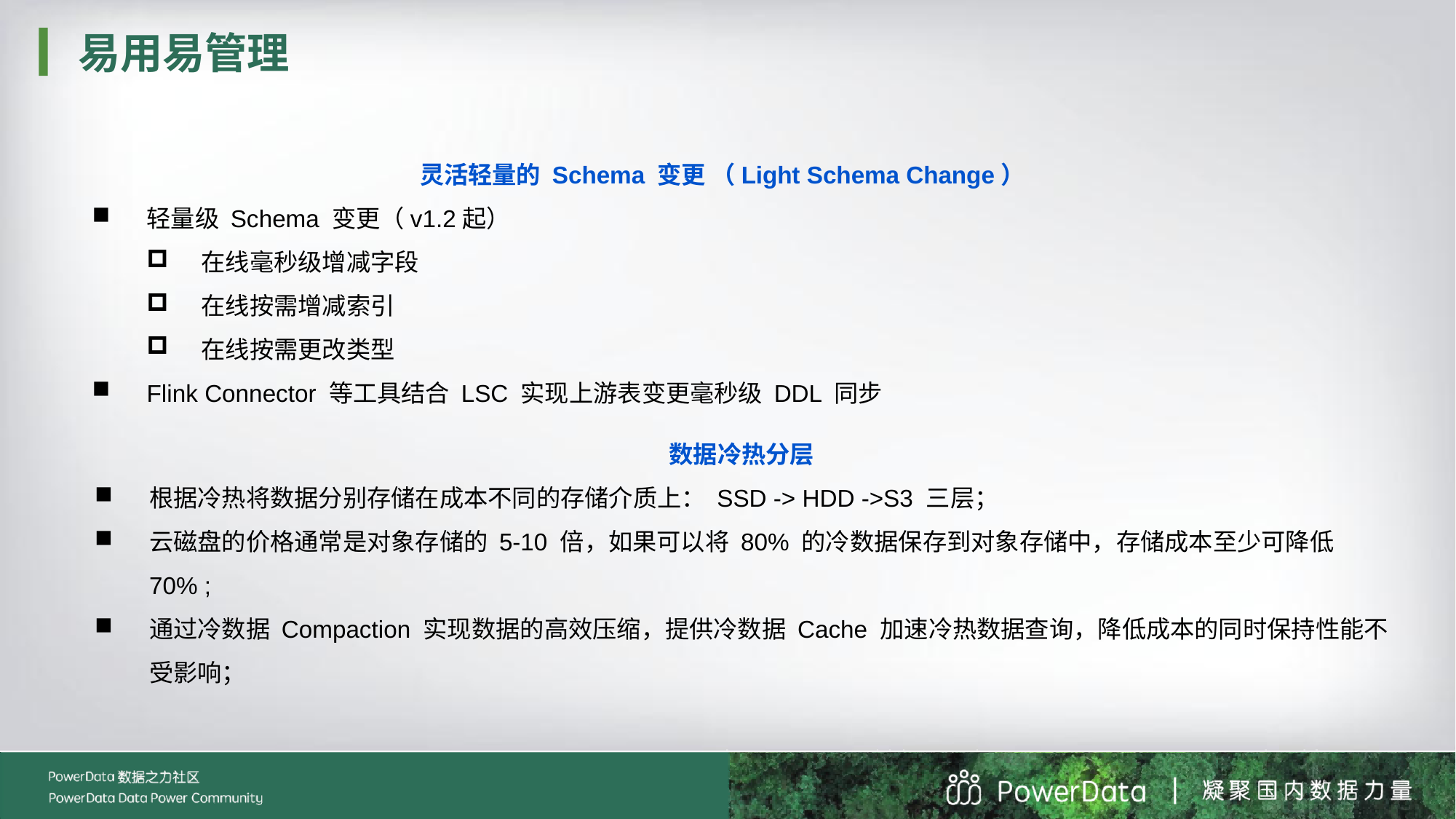

# 易用易管理
灵活轻量的 Schema 变更 （Light Schema Change）
轻量级 Schema 变更（v1.2起）
在线毫秒级增减字段
在线按需增减索引
在线按需更改类型
Flink Connector 等工具结合 LSC 实现上游表变更毫秒级 DDL 同步
数据冷热分层
根据冷热将数据分别存储在成本不同的存储介质上： SSD -> HDD ->S3 三层；
云磁盘的价格通常是对象存储的 5-10 倍，如果可以将 80% 的冷数据保存到对象存储中，存储成本至少可降低 70% ;
通过冷数据 Compaction 实现数据的高效压缩，提供冷数据 Cache 加速冷热数据查询，降低成本的同时保持性能不受影响；